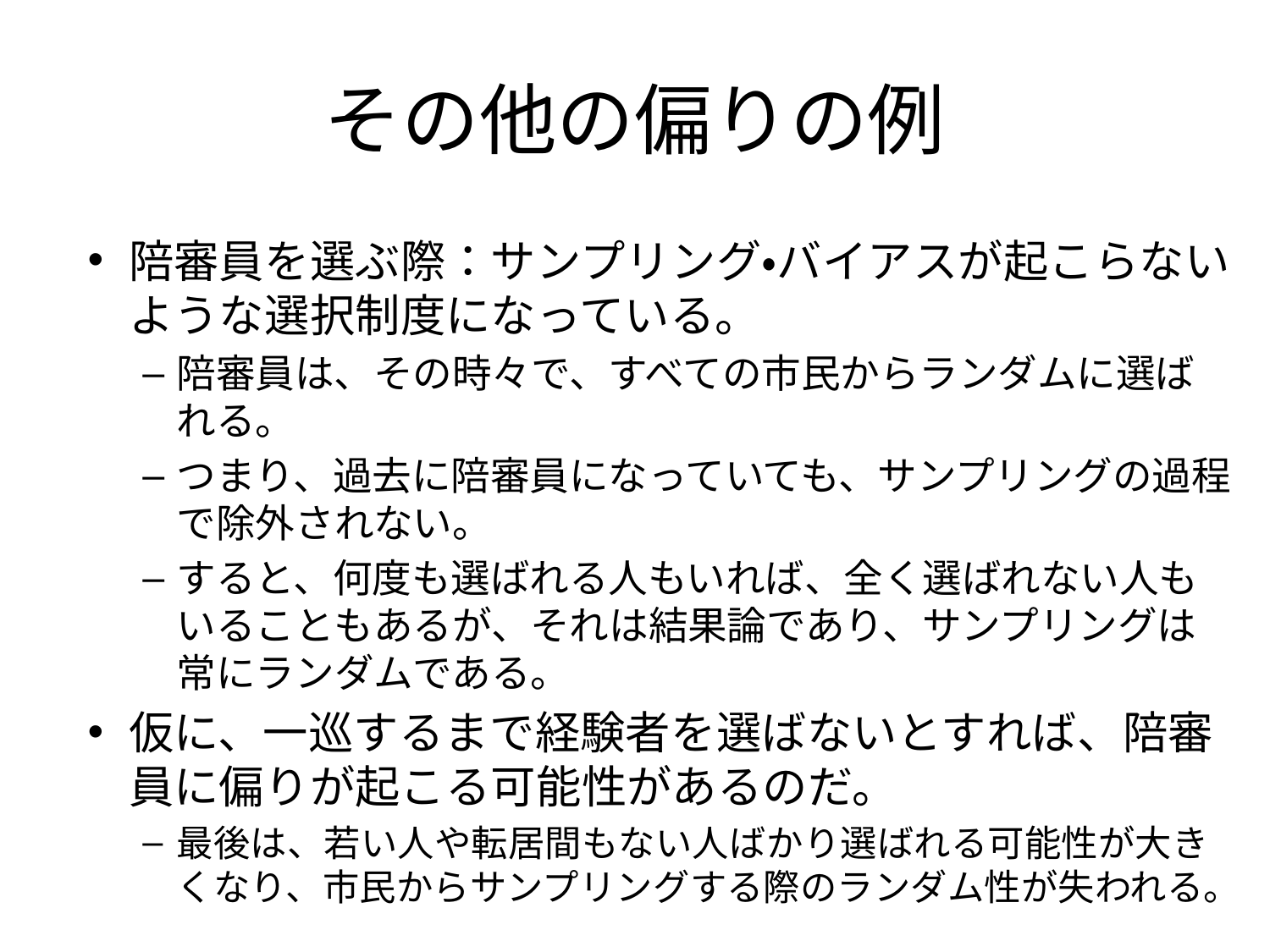

# その他の偏りの例
陪審員を選ぶ際：サンプリング・バイアスが起こらないような選択制度になっている。
陪審員は、その時々で、すべての市民からランダムに選ばれる。
つまり、過去に陪審員になっていても、サンプリングの過程で除外されない。
すると、何度も選ばれる人もいれば、全く選ばれない人もいることもあるが、それは結果論であり、サンプリングは常にランダムである。
仮に、一巡するまで経験者を選ばないとすれば、陪審員に偏りが起こる可能性があるのだ。
最後は、若い人や転居間もない人ばかり選ばれる可能性が大きくなり、市民からサンプリングする際のランダム性が失われる。